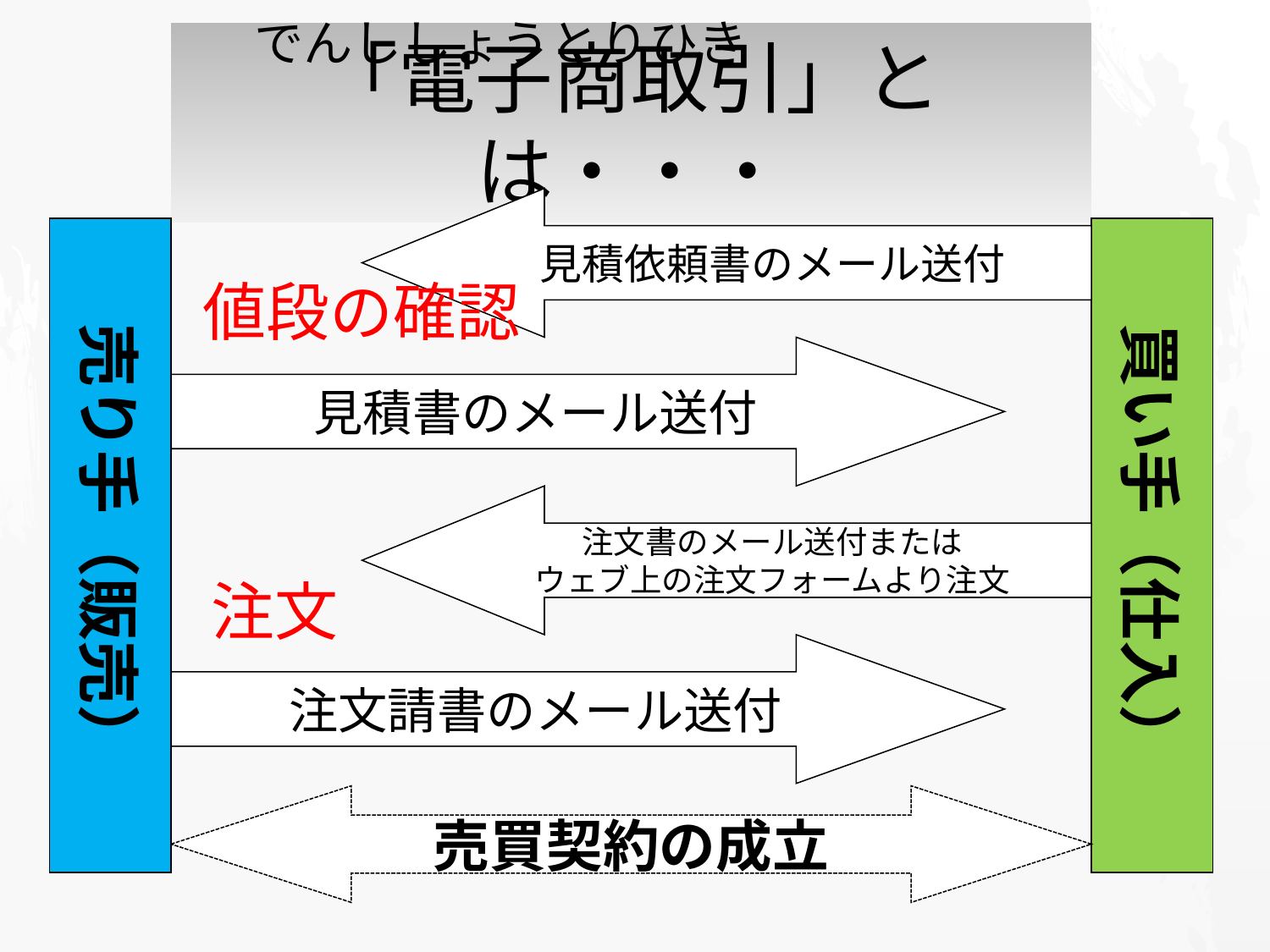

でんししょうとりひき
# 「電子商取引」とは・・・
見積依頼書のメール送付
売り手（販売）
買い手（仕入）
値段の確認
見積書のメール送付
注文書のメール送付または
ウェブ上の注文フォームより注文
注文
注文請書のメール送付
売買契約の成立